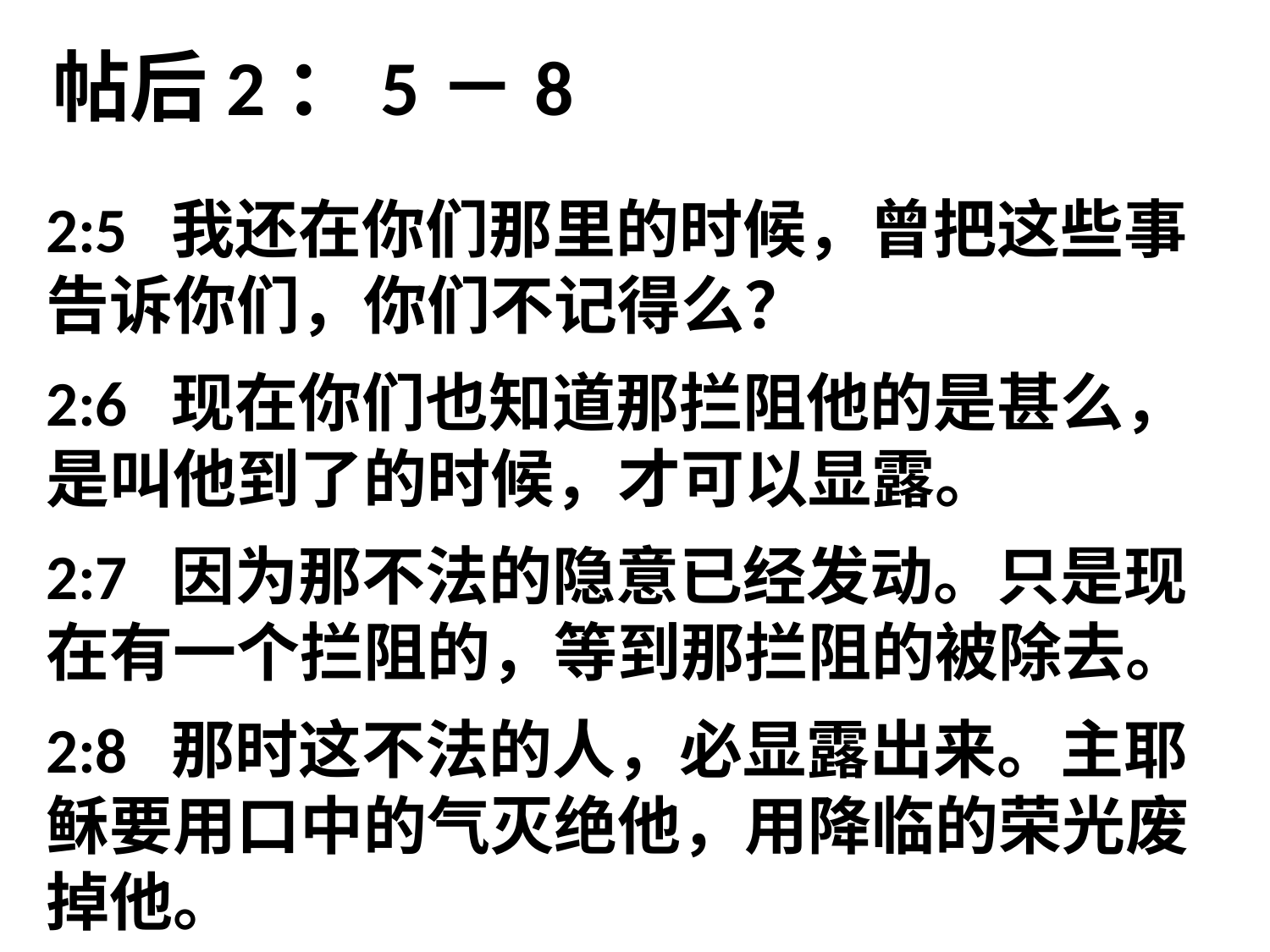

# 帖后2：5－8
2:5  我还在你们那里的时候，曾把这些事告诉你们，你们不记得么？
2:6  现在你们也知道那拦阻他的是甚么，是叫他到了的时候，才可以显露。
2:7  因为那不法的隐意已经发动。只是现在有一个拦阻的，等到那拦阻的被除去。
2:8  那时这不法的人，必显露出来。主耶稣要用口中的气灭绝他，用降临的荣光废掉他。